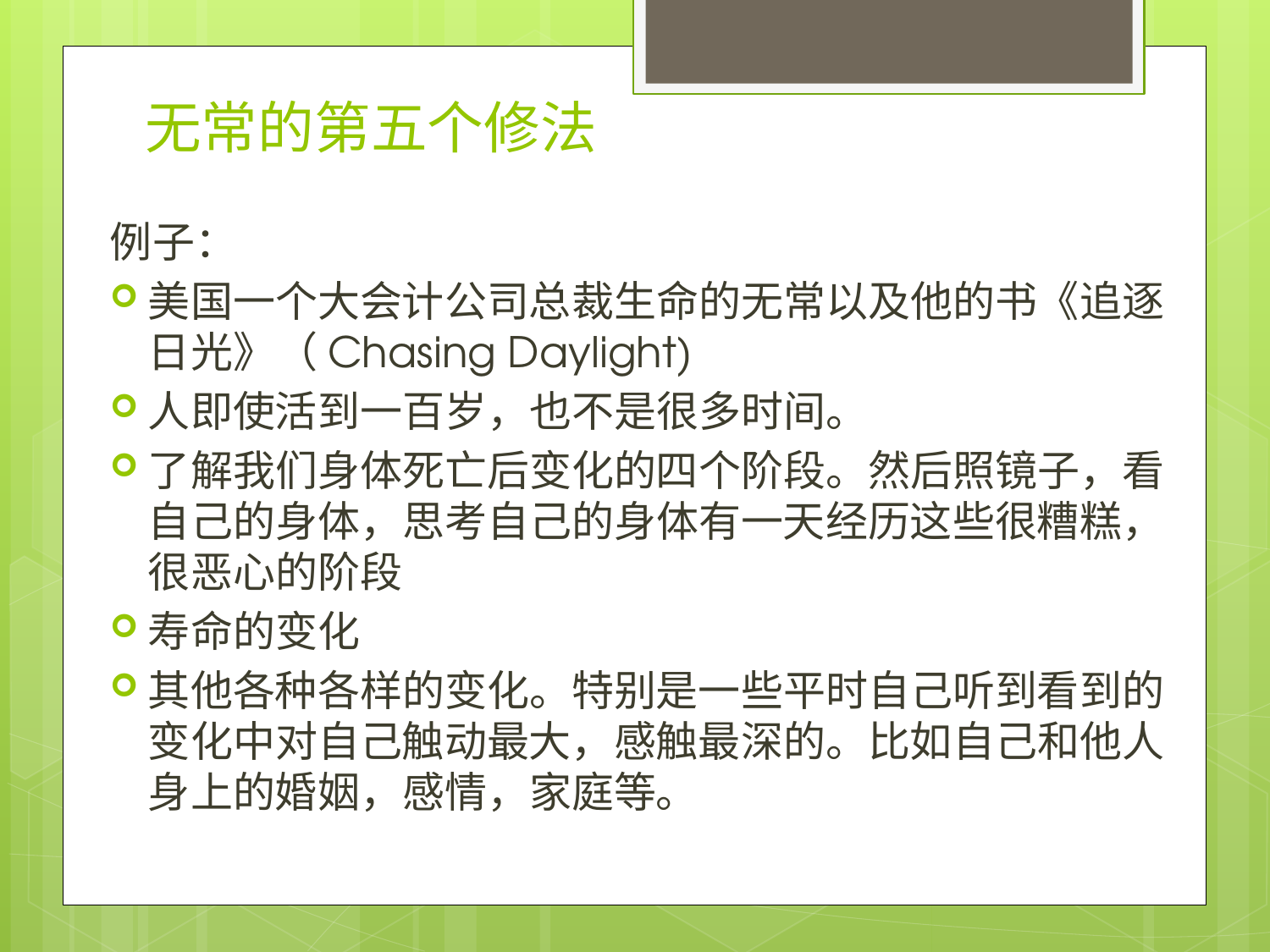

# 无常的第五个修法
例子：
美国一个大会计公司总裁生命的无常以及他的书《追逐日光》（Chasing Daylight)
人即使活到一百岁，也不是很多时间。
了解我们身体死亡后变化的四个阶段。然后照镜子，看自己的身体，思考自己的身体有一天经历这些很糟糕，很恶心的阶段
寿命的变化
其他各种各样的变化。特别是一些平时自己听到看到的变化中对自己触动最大，感触最深的。比如自己和他人身上的婚姻，感情，家庭等。